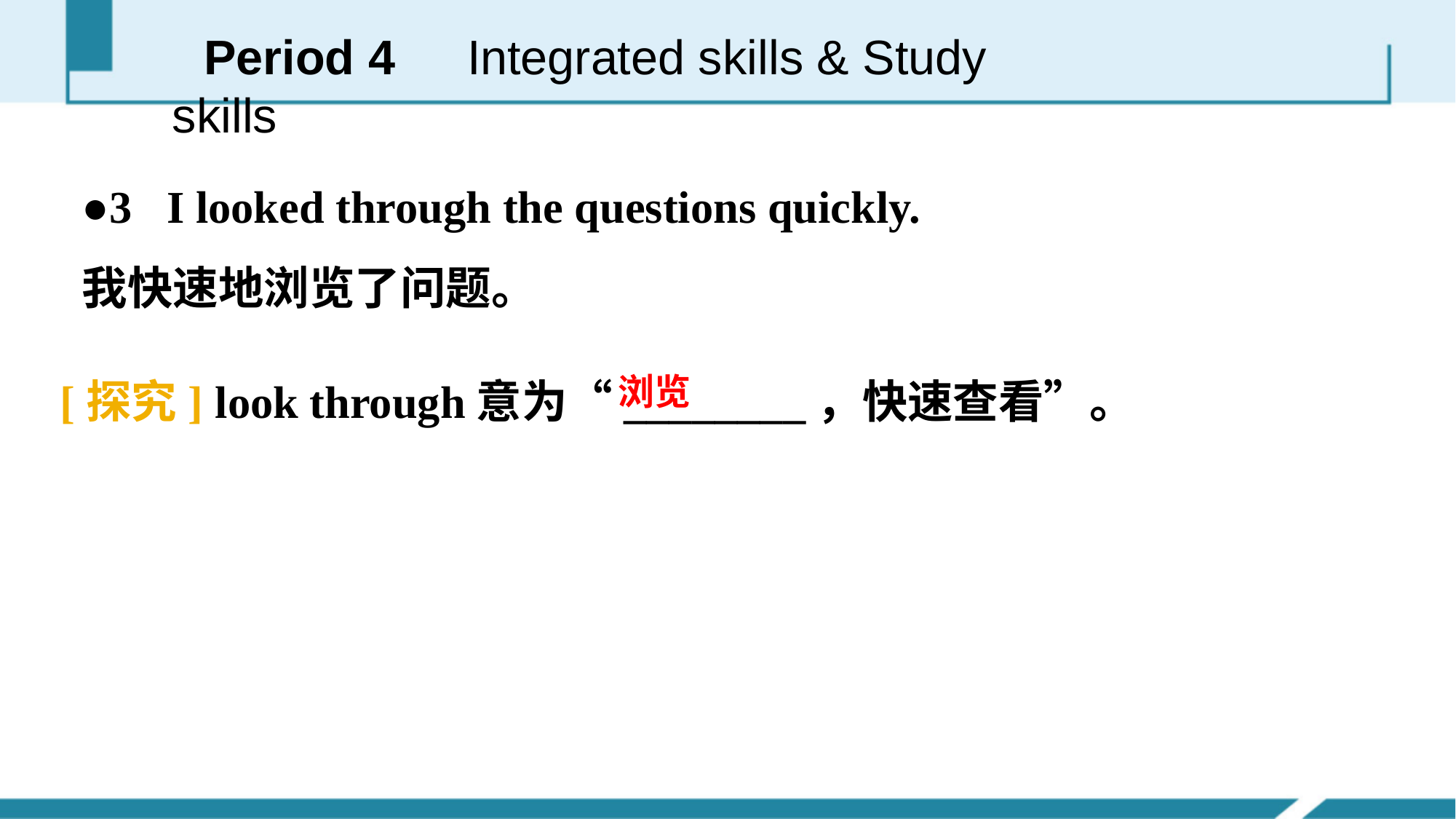

Period 4　Integrated skills & Study skills
●3   I looked through the questions quickly.
我快速地浏览了问题。
[探究] look through意为“________，快速查看”。
浏览